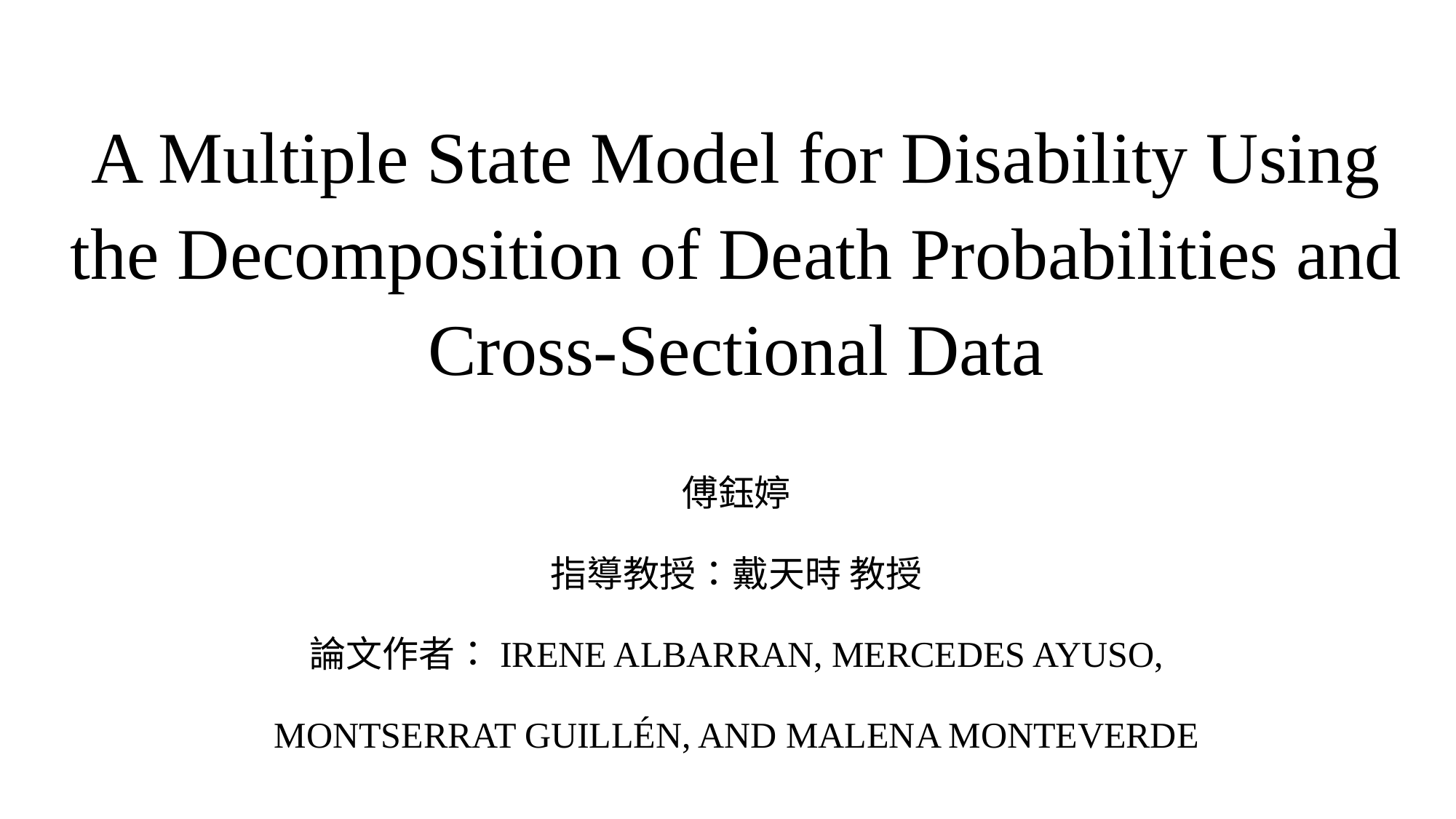

# A Multiple State Model for Disability Using the Decomposition of Death Probabilities and Cross-Sectional Data
傅鈺婷
指導教授：戴天時 教授
論文作者：IRENE ALBARRAN, MERCEDES AYUSO,
MONTSERRAT GUILLÉN, AND MALENA MONTEVERDE